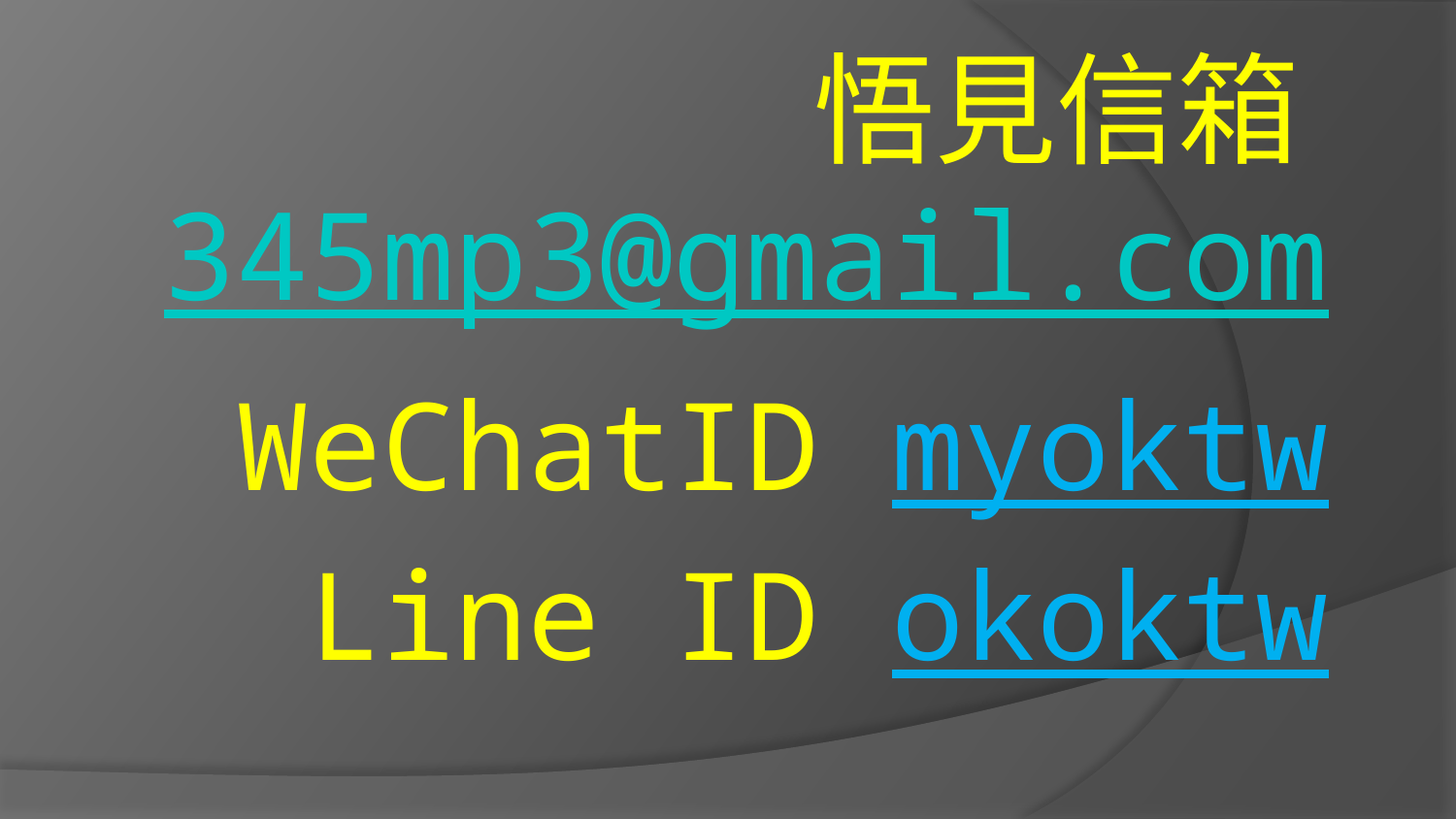

悟見信箱345mp3@gmail.com
WeChatID myoktw
Line ID okoktw
#